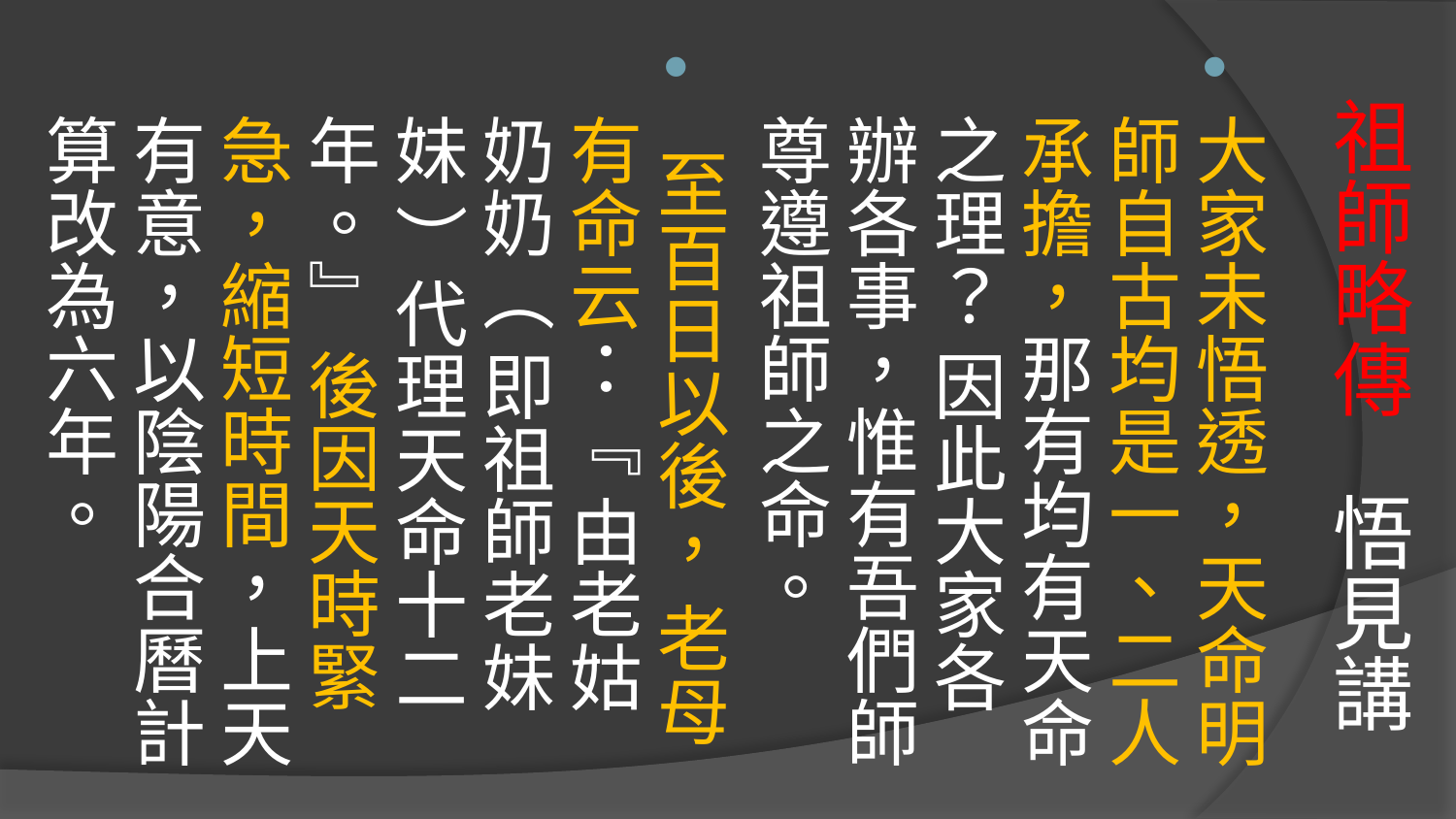

大家未悟透，天命明師自古均是一、二人承擔，那有均有天命之理？ 因此大家各辦各事，惟有吾們師尊遵祖師之命。
 至百日以後， 老母有命云：『 由老姑奶奶（ 即祖師老妹妹 ）代理天命十二年。』 後因天時緊急，縮短時間，上天有意，以陰陽合曆計算改為六年。
# 祖師略傳    悟見講